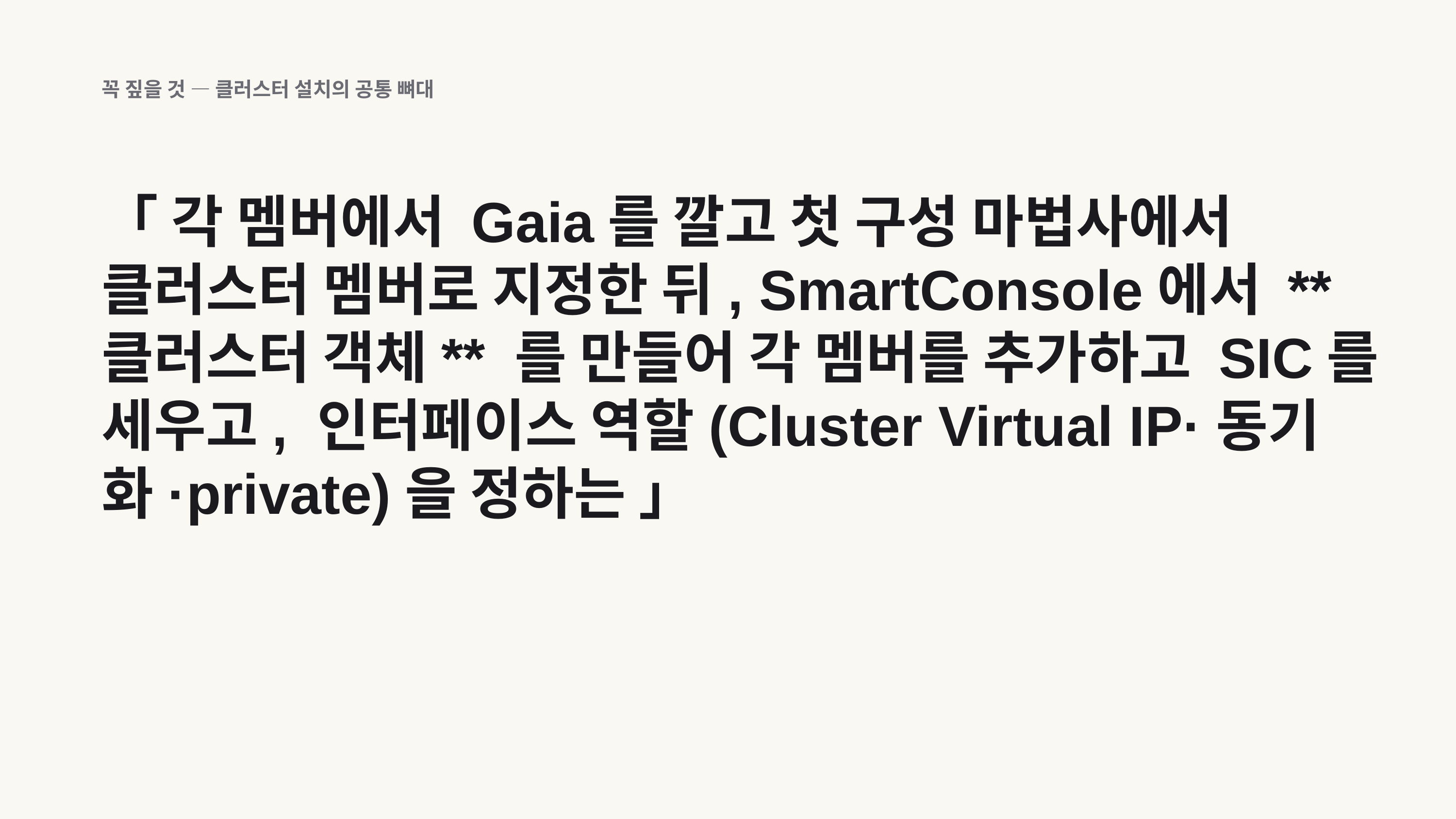

꼭 짚을 것 — 클러스터 설치의 공통 뼈대
「 각 멤버에서 Gaia를 깔고 첫 구성 마법사에서 클러스터 멤버로 지정한 뒤, SmartConsole에서 **클러스터 객체** 를 만들어 각 멤버를 추가하고 SIC를 세우고, 인터페이스 역할(Cluster Virtual IP·동기화·private)을 정하는 」